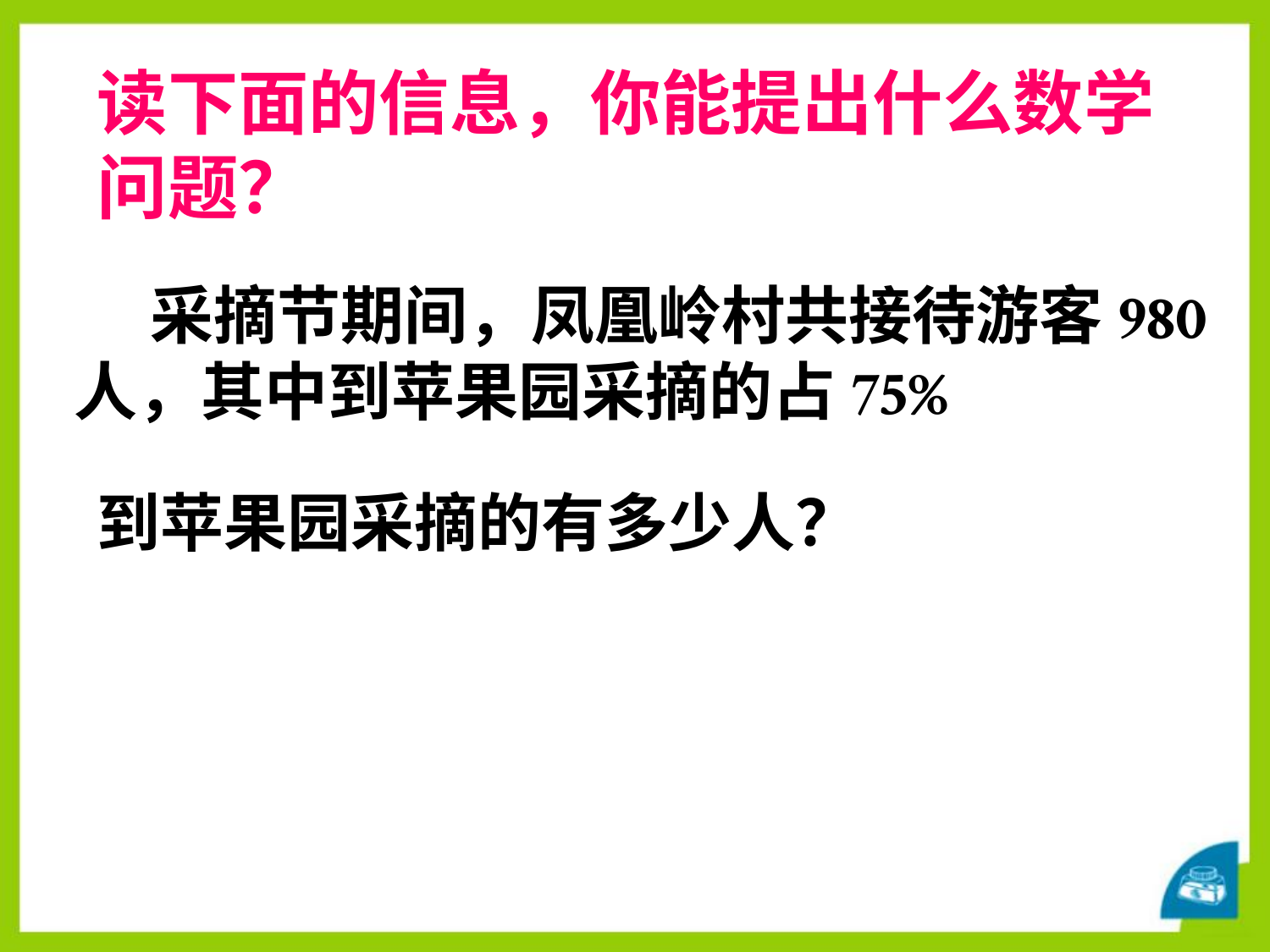

读下面的信息，你能提出什么数学问题？
       采摘节期间，凤凰岭村共接待游客980人，其中到苹果园采摘的占75%
到苹果园采摘的有多少人？